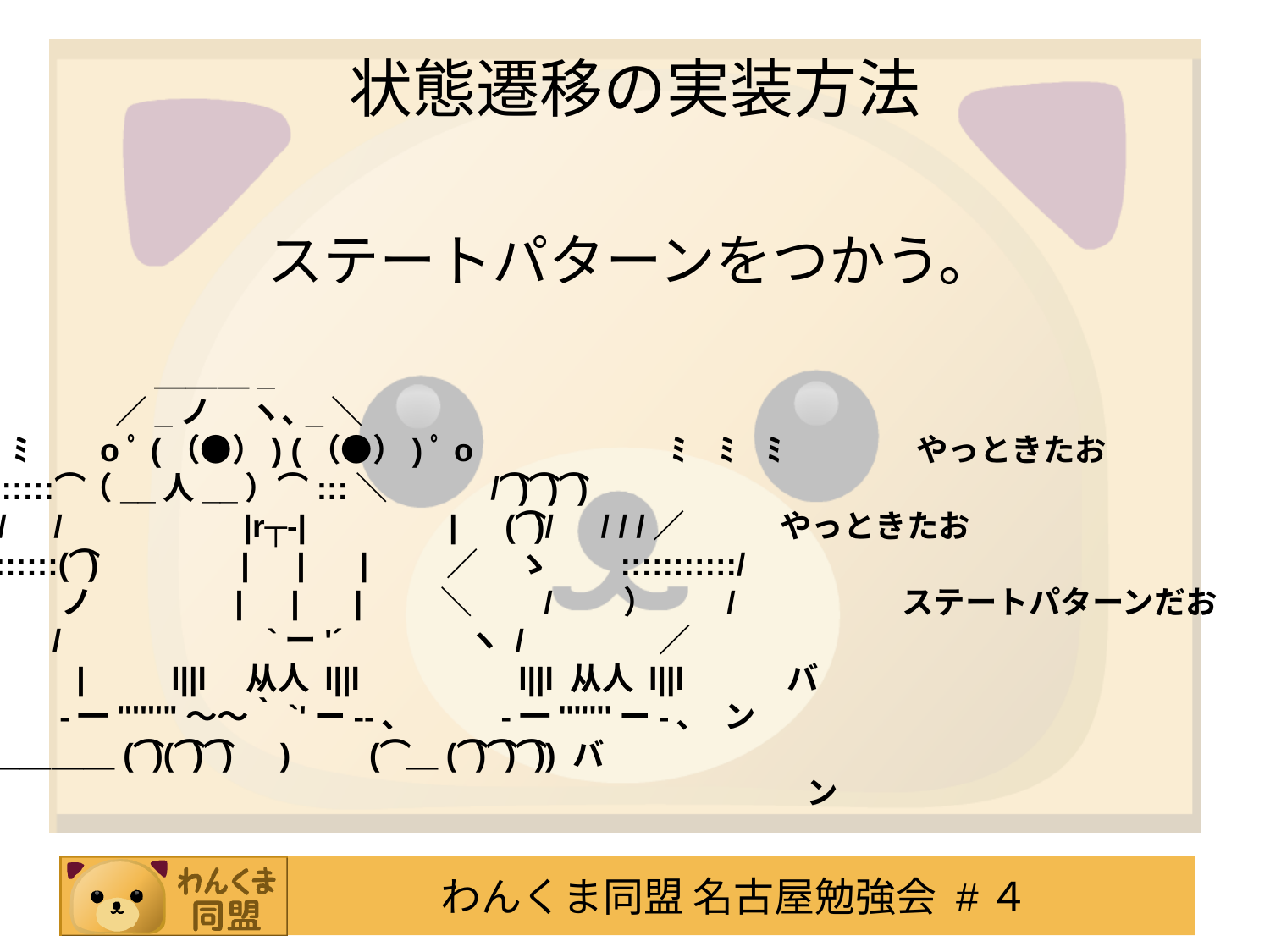

# 状態遷移の実装方法
ステートパターンをつかう。
　 　　　　 　　　＿＿＿_
　　　　　　　 ／_ノ 　ヽ､_＼
　ﾐ　ﾐ　ﾐ　　oﾟ(（●）) (（●）)ﾟo　　　　　　ﾐ　ﾐ　ﾐ 　　　　やっときたお
/⌒)⌒)⌒. ::::::⌒（__人__）⌒:::＼　　　/⌒)⌒)⌒)
|　/　/　/　　　　 　|r┬-|　　　　|　(⌒)/　/ / /／　　　やっときたお
|　:::::::::::(⌒)　　　　|　|　 |　　 ／ 　ゝ　　:::::::::::/
|　　　　　ノ　　 　　|　|　 |　 　＼　　/　　）　　/　　　　　ステートパターンだお
ヽ　　　　/　　　　　　`ー'´ 　 　 　ヽ /　　　　／
　|　　　　|　　 l||l　从人 l||l 　　　　 l||l 从人 l||l　　　バ
　ヽ　　　 -一''''''"～～｀`'ー--､　　　-一'''''''ー-､　ン
　　ヽ ＿＿＿＿(⌒)(⌒)⌒)　)　　(⌒＿(⌒)⌒)⌒)) バ
　　　　　　　　　　　　　　　　　　　　　　　　　　　　　ン